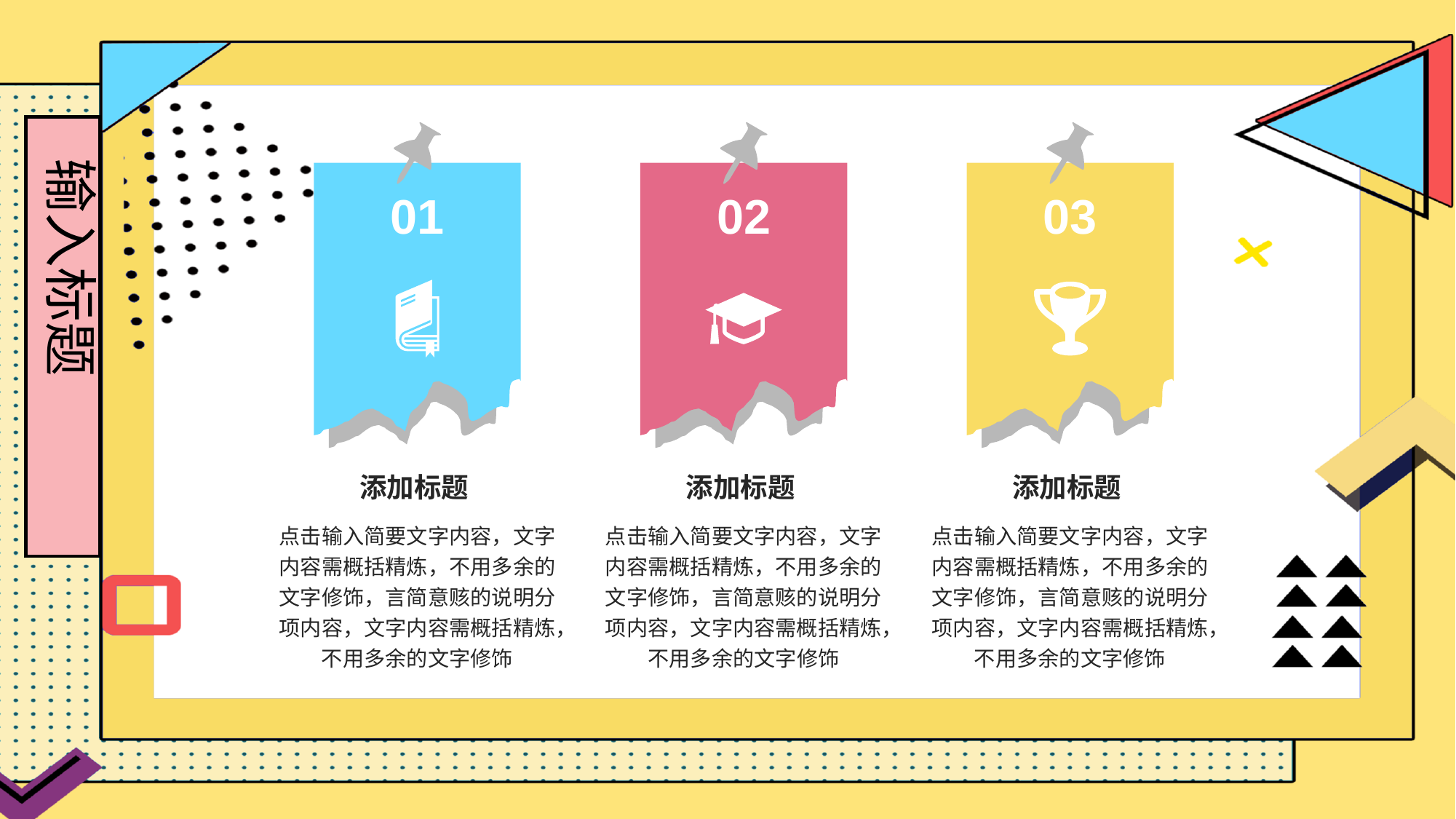

01

02

03

输入标题
添加标题
点击输入简要文字内容，文字内容需概括精炼，不用多余的文字修饰，言简意赅的说明分项内容，文字内容需概括精炼，不用多余的文字修饰
添加标题
点击输入简要文字内容，文字内容需概括精炼，不用多余的文字修饰，言简意赅的说明分项内容，文字内容需概括精炼，不用多余的文字修饰
添加标题
点击输入简要文字内容，文字内容需概括精炼，不用多余的文字修饰，言简意赅的说明分项内容，文字内容需概括精炼，不用多余的文字修饰